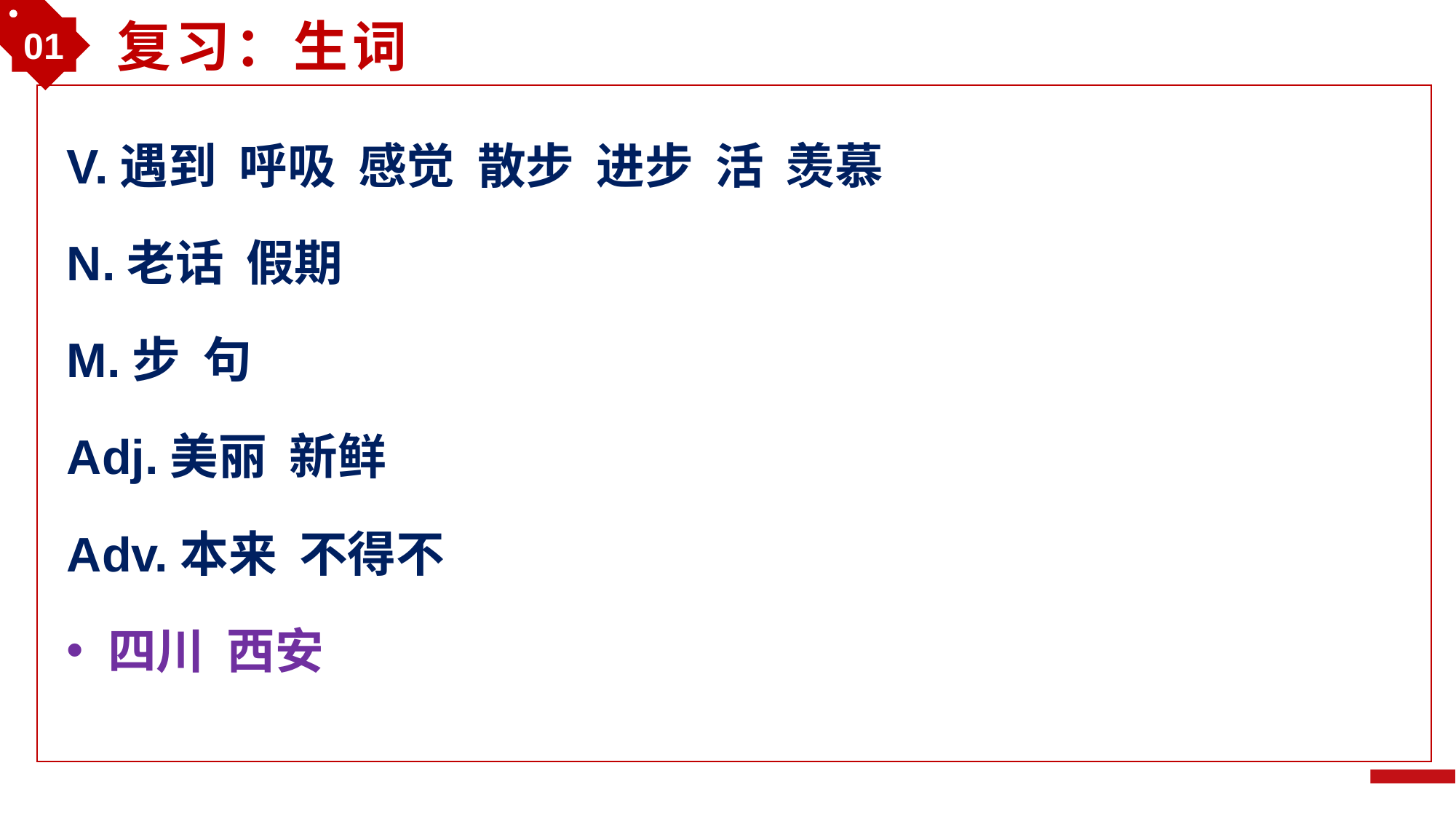

01
复习：生词

V.遇到  呼吸  感觉  散步  进步  活  羡慕
N.老话  假期
M.步  句
Adj.美丽  新鲜
Adv.本来  不得不
四川  西安